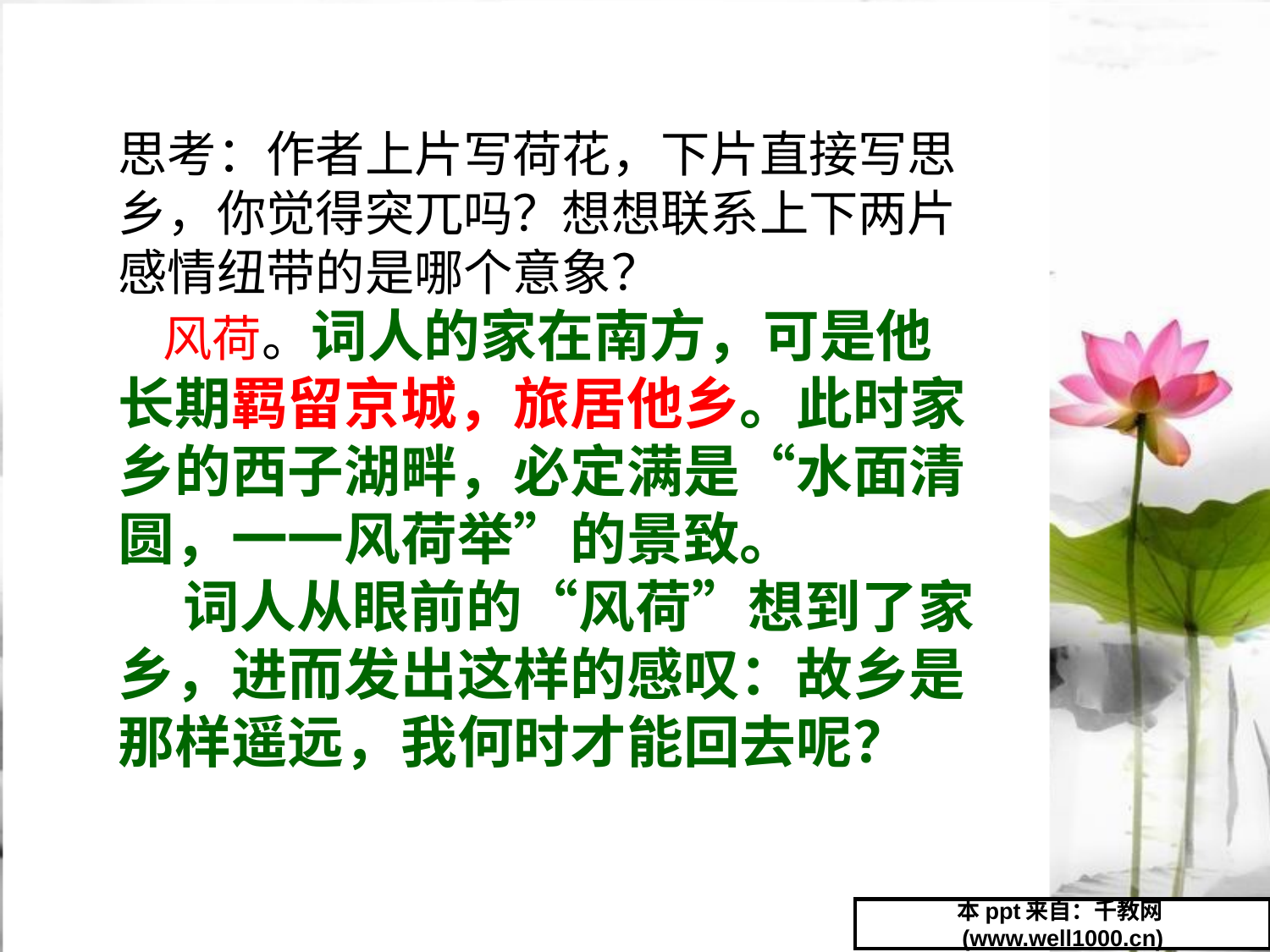

思考：作者上片写荷花，下片直接写思乡，你觉得突兀吗？想想联系上下两片感情纽带的是哪个意象？
   风荷。词人的家在南方，可是他长期羁留京城，旅居他乡。此时家乡的西子湖畔，必定满是“水面清圆，一一风荷举”的景致。
    词人从眼前的“风荷”想到了家乡，进而发出这样的感叹：故乡是那样遥远，我何时才能回去呢？

本ppt来自：千教网(www.well1000.cn)